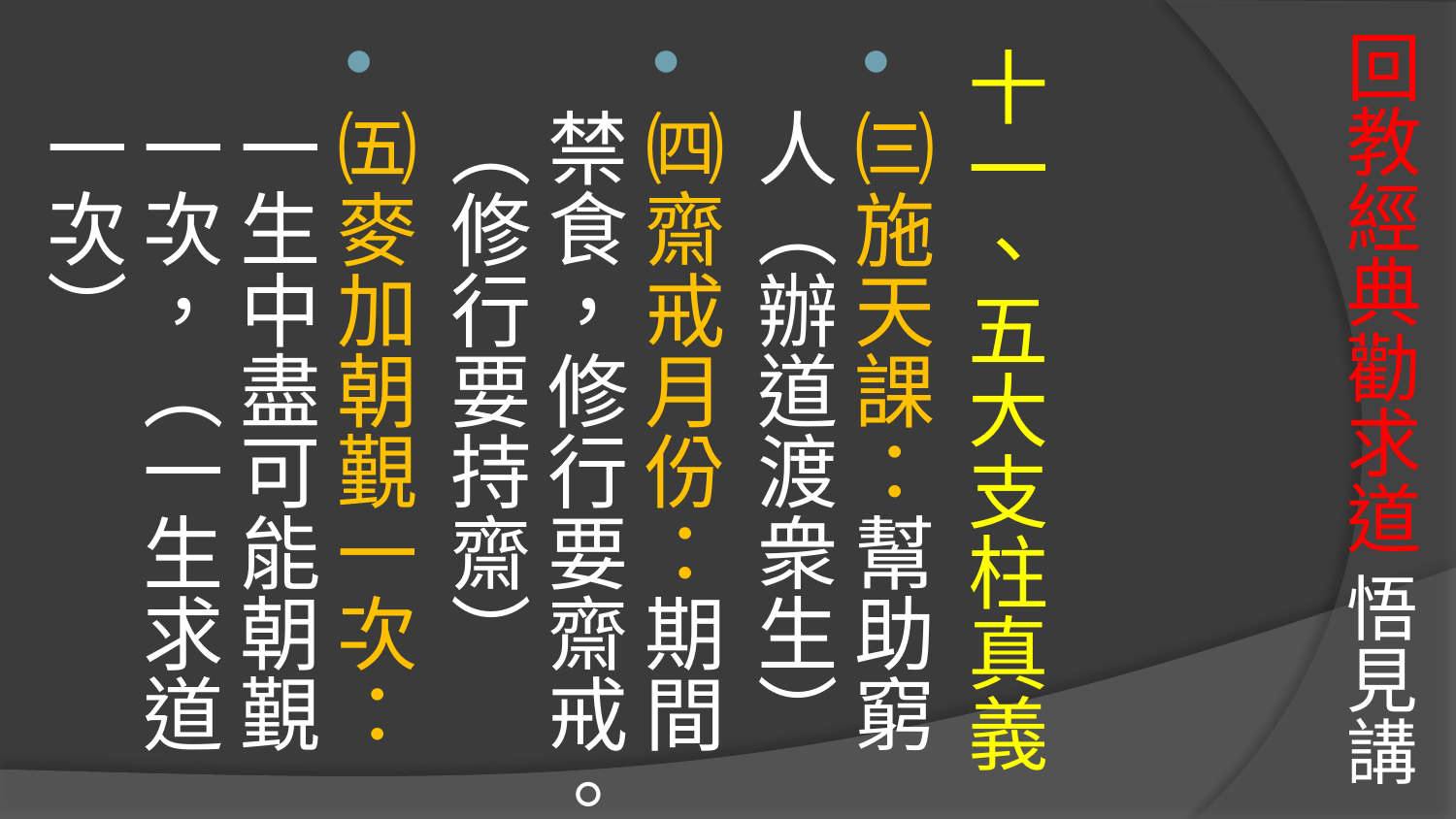

# 回教經典勸求道 悟見講
十一、五大支柱真義
㈢施天課：幫助窮人（辦道渡衆生）
㈣齋戒月份：期間禁食，修行要齋戒。（修行要持齋）
㈤麥加朝覲一次：一生中盡可能朝覲一次，（一生求道一次）